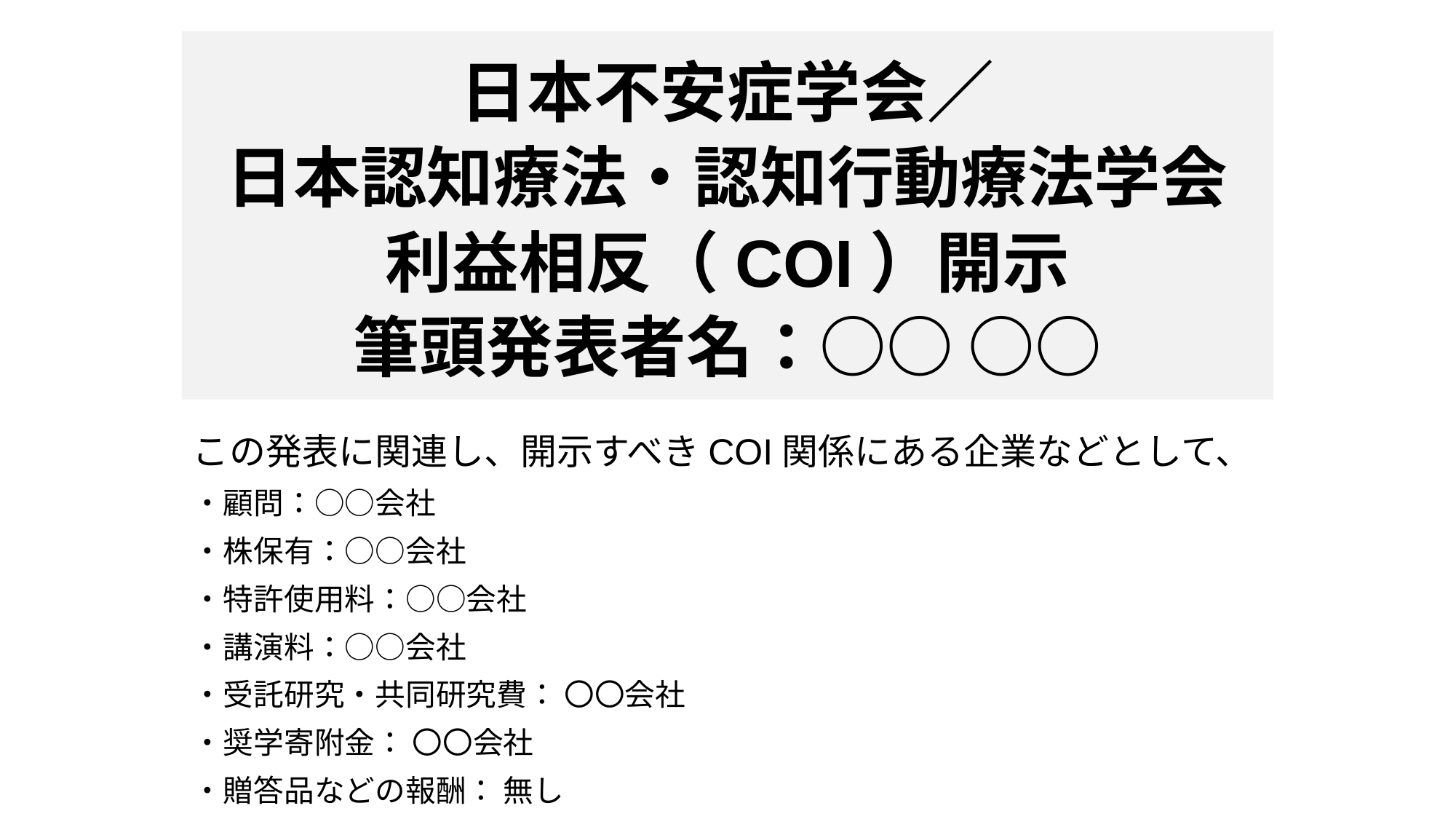

日本不安症学会／
日本認知療法・認知行動療法学会
利益相反（COI）開示
筆頭発表者名：○○ ○○
この発表に関連し、開示すべきCOI関係にある企業などとして、
・顧問：○○会社
・株保有：○○会社
・特許使用料：○○会社
・講演料：○○会社
・受託研究・共同研究費： 〇〇会社
・奨学寄附金： 〇〇会社
・贈答品などの報酬： 無し